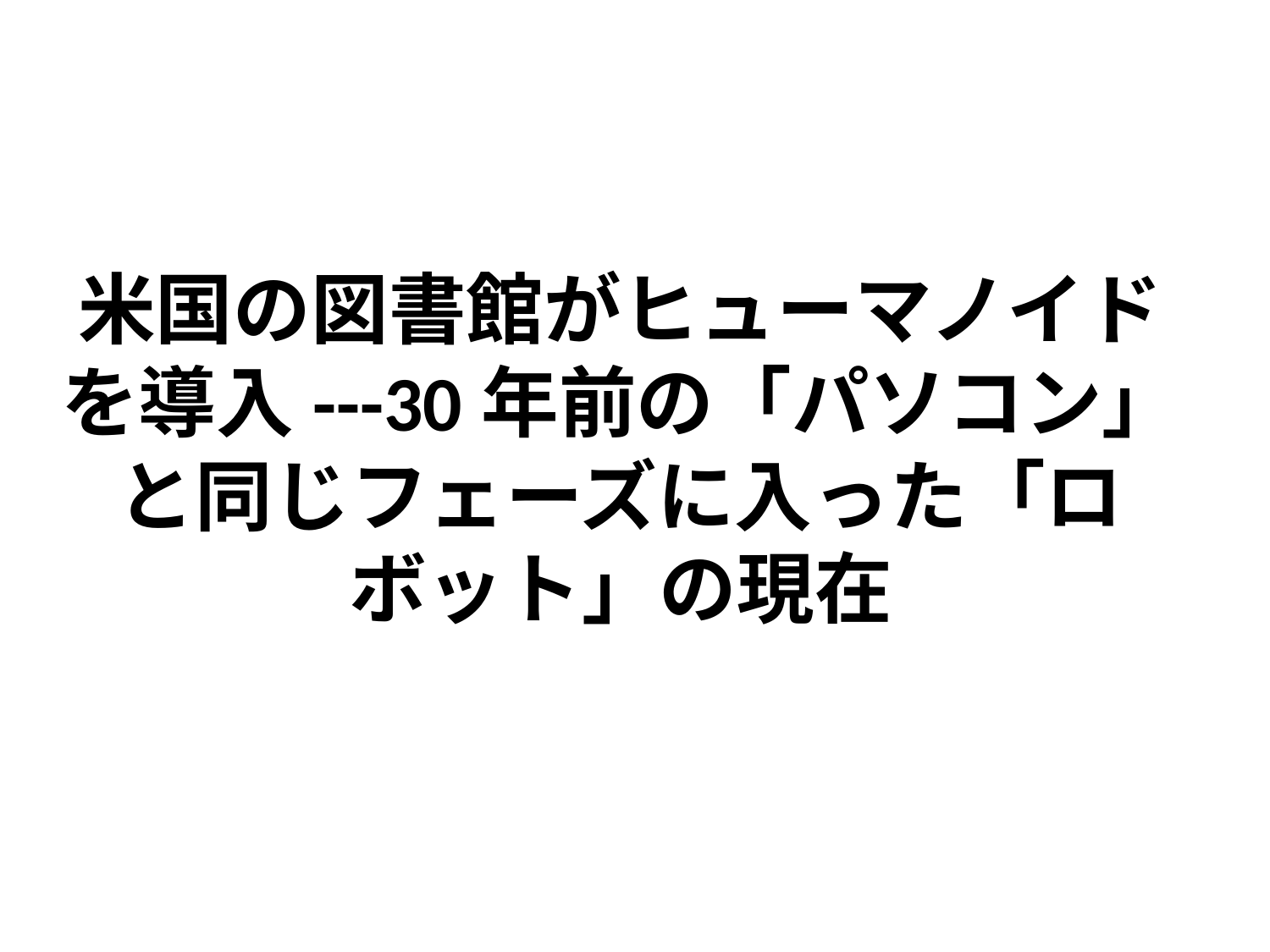

# 米国の図書館がヒューマノイドを導入---30年前の「パソコン」と同じフェーズに入った「ロボット」の現在